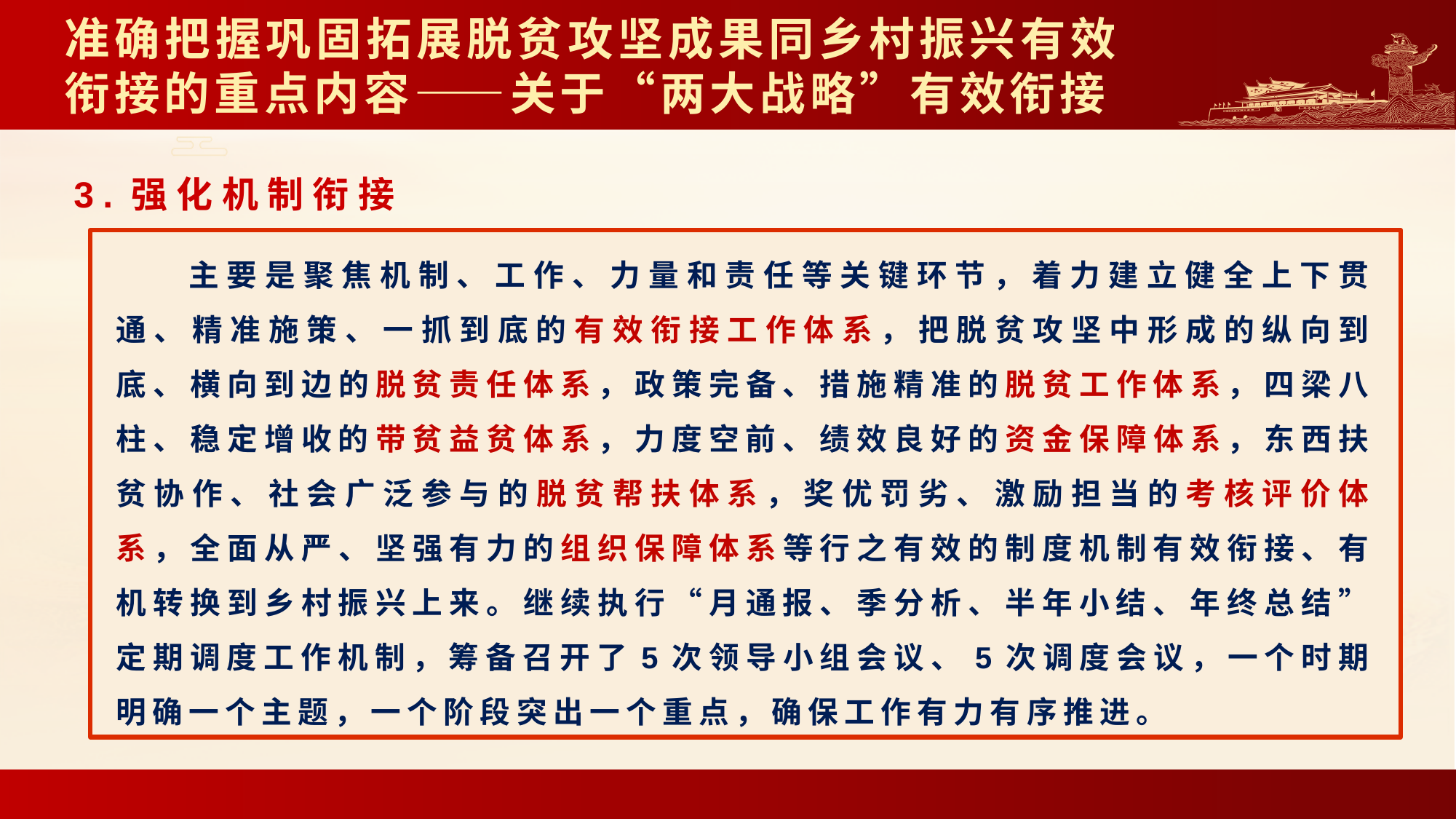

# 准确把握巩固拓展脱贫攻坚成果同乡村振兴有效衔接的重点内容——关于“两大战略”有效衔接
3.强化机制衔接
主要是聚焦机制、工作、力量和责任等关键环节，着力建立健全上下贯通、精准施策、一抓到底的有效衔接工作体系，把脱贫攻坚中形成的纵向到底、横向到边的脱贫责任体系，政策完备、措施精准的脱贫工作体系，四梁八柱、稳定增收的带贫益贫体系，力度空前、绩效良好的资金保障体系，东西扶贫协作、社会广泛参与的脱贫帮扶体系，奖优罚劣、激励担当的考核评价体系，全面从严、坚强有力的组织保障体系等行之有效的制度机制有效衔接、有机转换到乡村振兴上来。继续执行“月通报、季分析、半年小结、年终总结”定期调度工作机制，筹备召开了5次领导小组会议、5次调度会议，一个时期明确一个主题，一个阶段突出一个重点，确保工作有力有序推进。